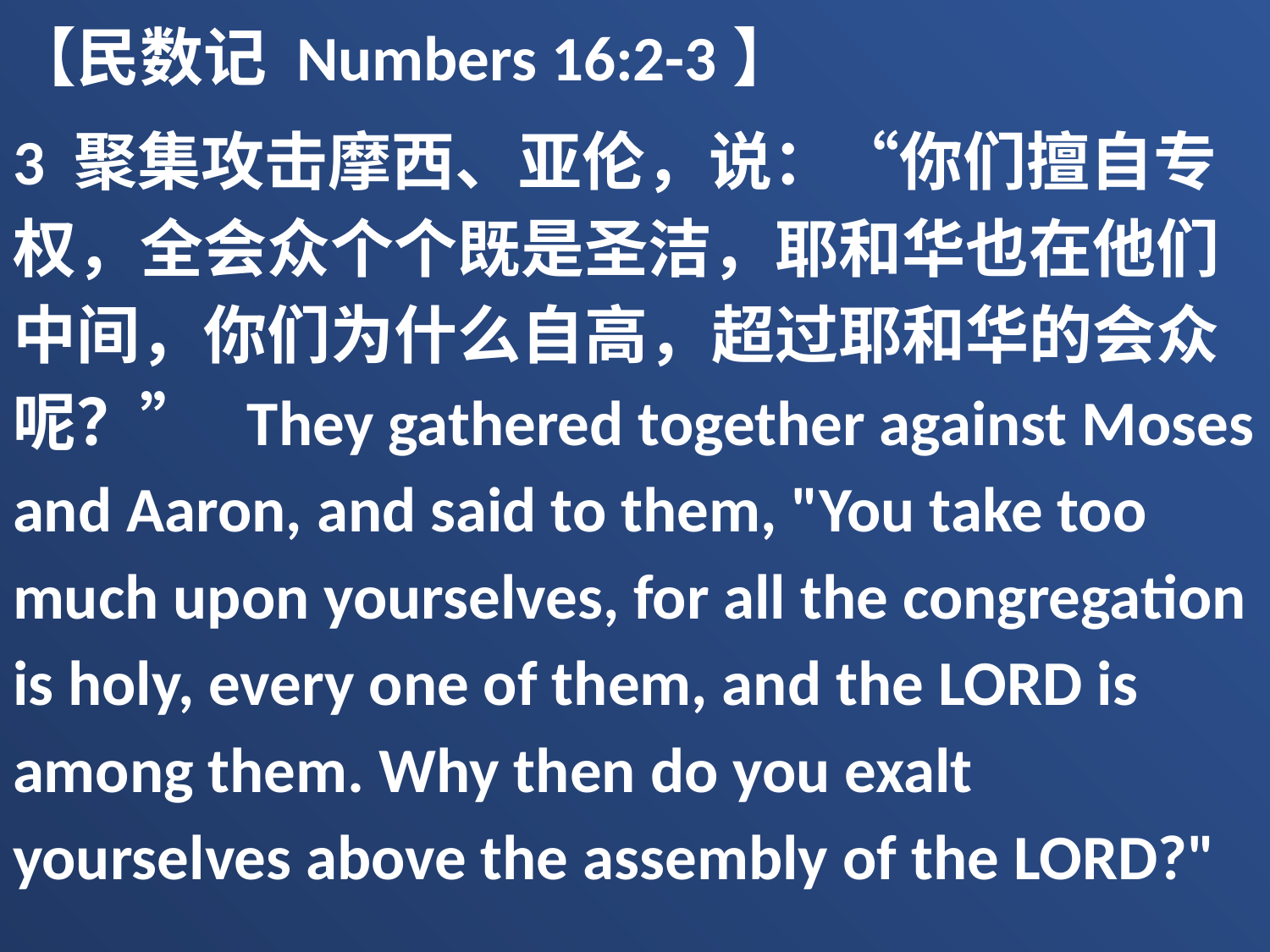

【民数记 Numbers 16:2-3】
3 聚集攻击摩西、亚伦，说：“你们擅自专权，全会众个个既是圣洁，耶和华也在他们中间，你们为什么自高，超过耶和华的会众呢？”  They gathered together against Moses and Aaron, and said to them, "You take too much upon yourselves, for all the congregation is holy, every one of them, and the LORD is among them. Why then do you exalt yourselves above the assembly of the LORD?"